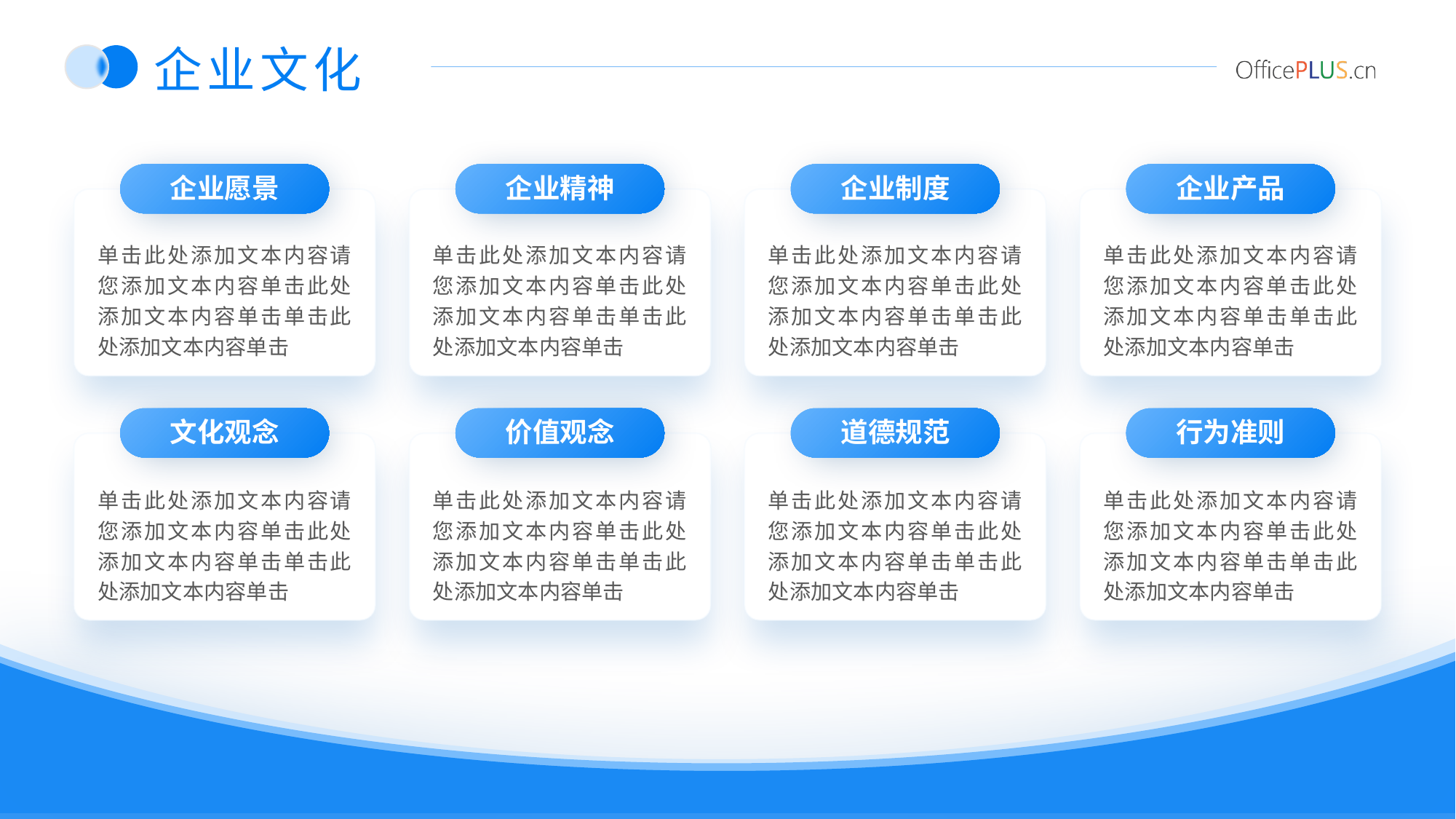

企业文化

企业愿景
企业精神
企业制度
企业产品

单击此处添加文本内容请您添加文本内容单击此处添加文本内容单击单击此处添加文本内容单击
单击此处添加文本内容请您添加文本内容单击此处添加文本内容单击单击此处添加文本内容单击
单击此处添加文本内容请您添加文本内容单击此处添加文本内容单击单击此处添加文本内容单击
单击此处添加文本内容请您添加文本内容单击此处添加文本内容单击单击此处添加文本内容单击

文化观念
价值观念
道德规范
行为准则

单击此处添加文本内容请您添加文本内容单击此处添加文本内容单击单击此处添加文本内容单击
单击此处添加文本内容请您添加文本内容单击此处添加文本内容单击单击此处添加文本内容单击
单击此处添加文本内容请您添加文本内容单击此处添加文本内容单击单击此处添加文本内容单击
单击此处添加文本内容请您添加文本内容单击此处添加文本内容单击单击此处添加文本内容单击